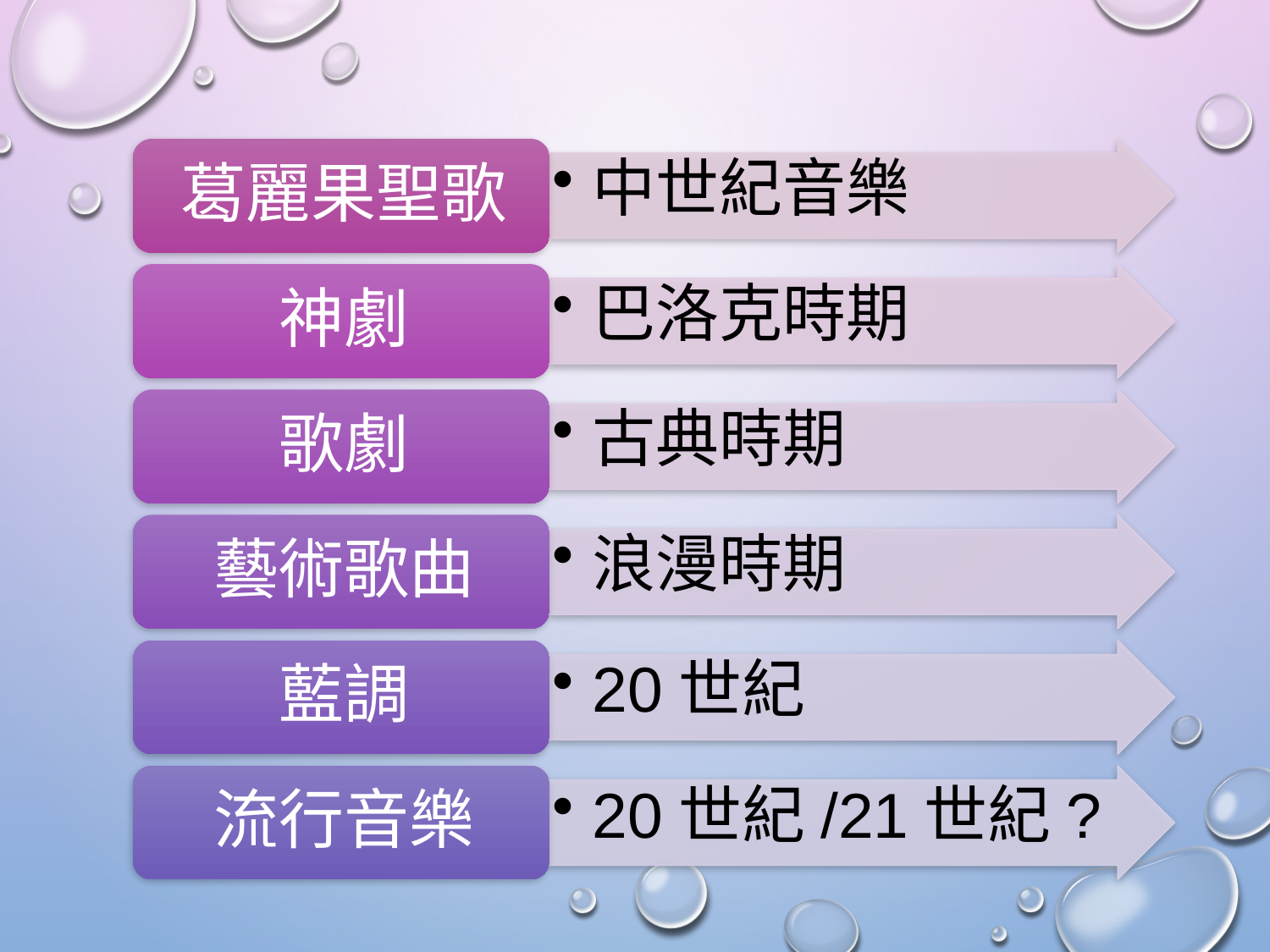

#
中世紀音樂
葛麗果聖歌
巴洛克時期
神劇
古典時期
歌劇
浪漫時期
藝術歌曲
20世紀
藍調
20世紀/21世紀?
流行音樂